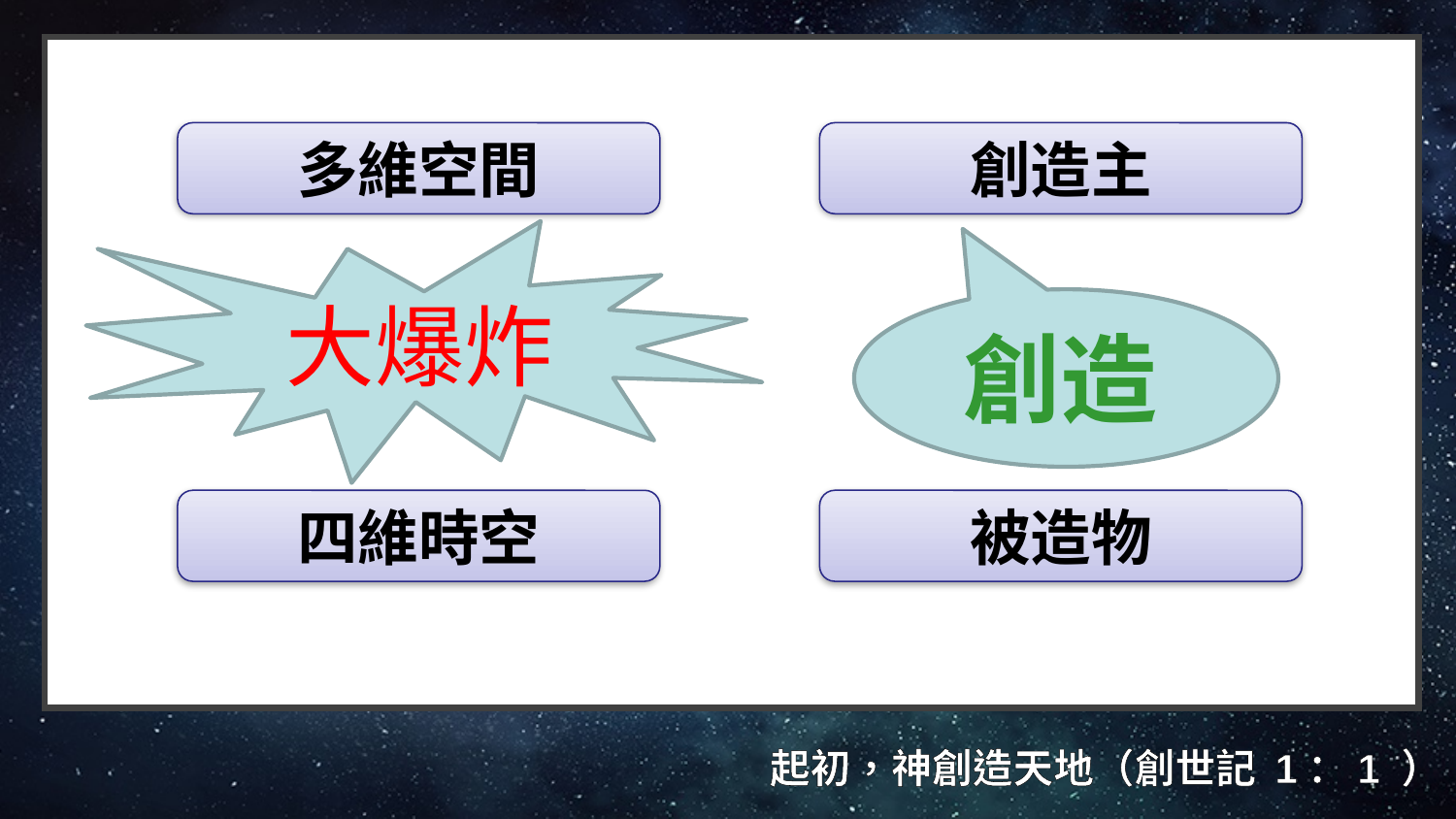

多維空間
創造主
大爆炸

創造
四維時空
被造物
起初，神創造天地（創世記 1：1 ）